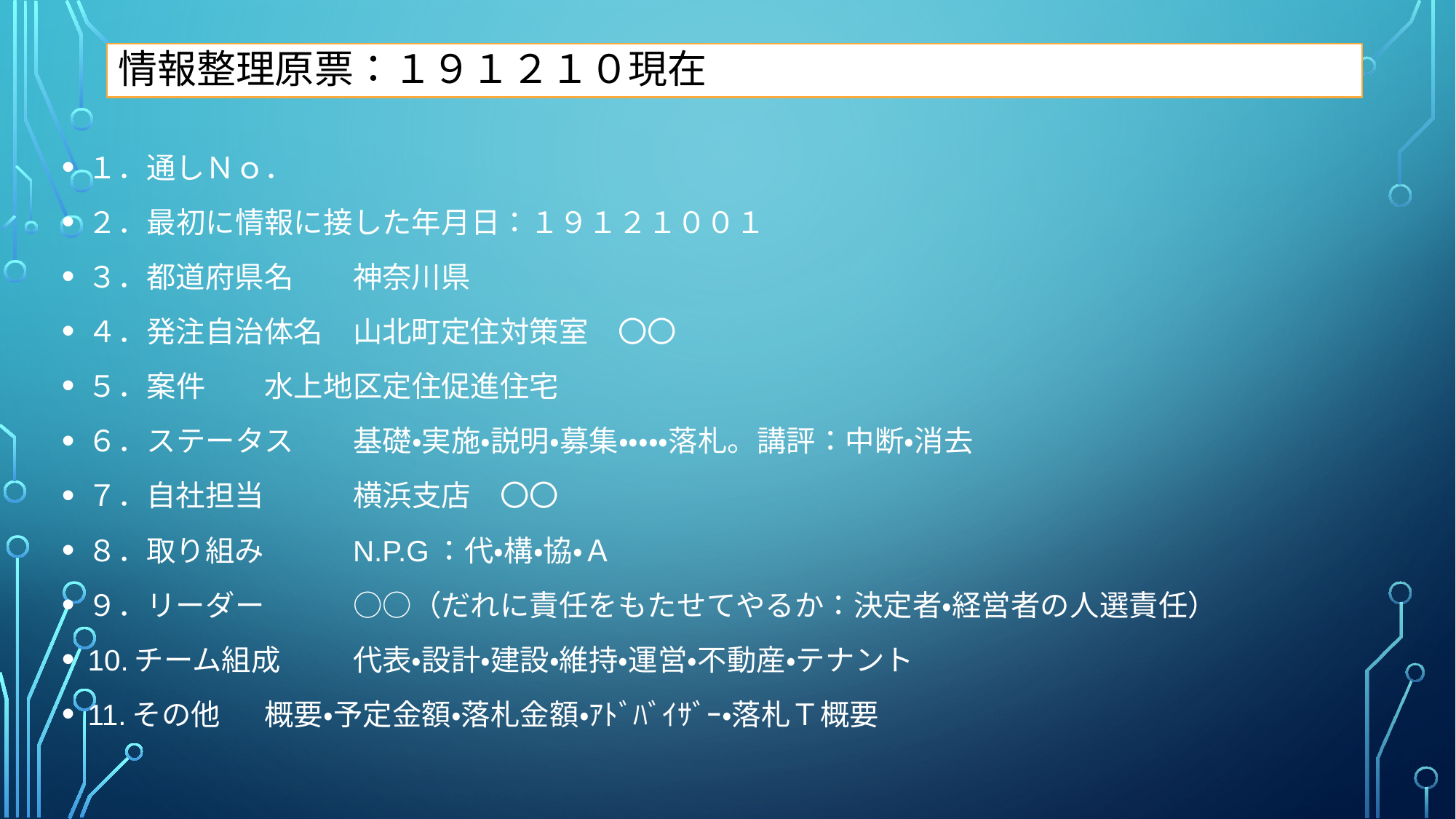

# 情報整理原票：１９１２１０現在
１．通しＮｏ．
２．最初に情報に接した年月日：１９１２１００１
３．都道府県名		神奈川県
４．発注自治体名	山北町	定住対策室　〇〇
５．案件			水上地区定住促進住宅
６．ステータス		基礎・実施・説明・募集・・・・・落札。講評：中断・消去
７．自社担当		横浜支店　〇〇
８．取り組み		N.P.G：代・構・協・Ａ
９．リーダー		○○（だれに責任をもたせてやるか：決定者・経営者の人選責任）
10.チーム組成		代表・設計・建設・維持・運営・不動産・テナント
11.その他			概要・予定金額・落札金額・ｱﾄﾞﾊﾞｲｻﾞｰ・落札Ｔ概要